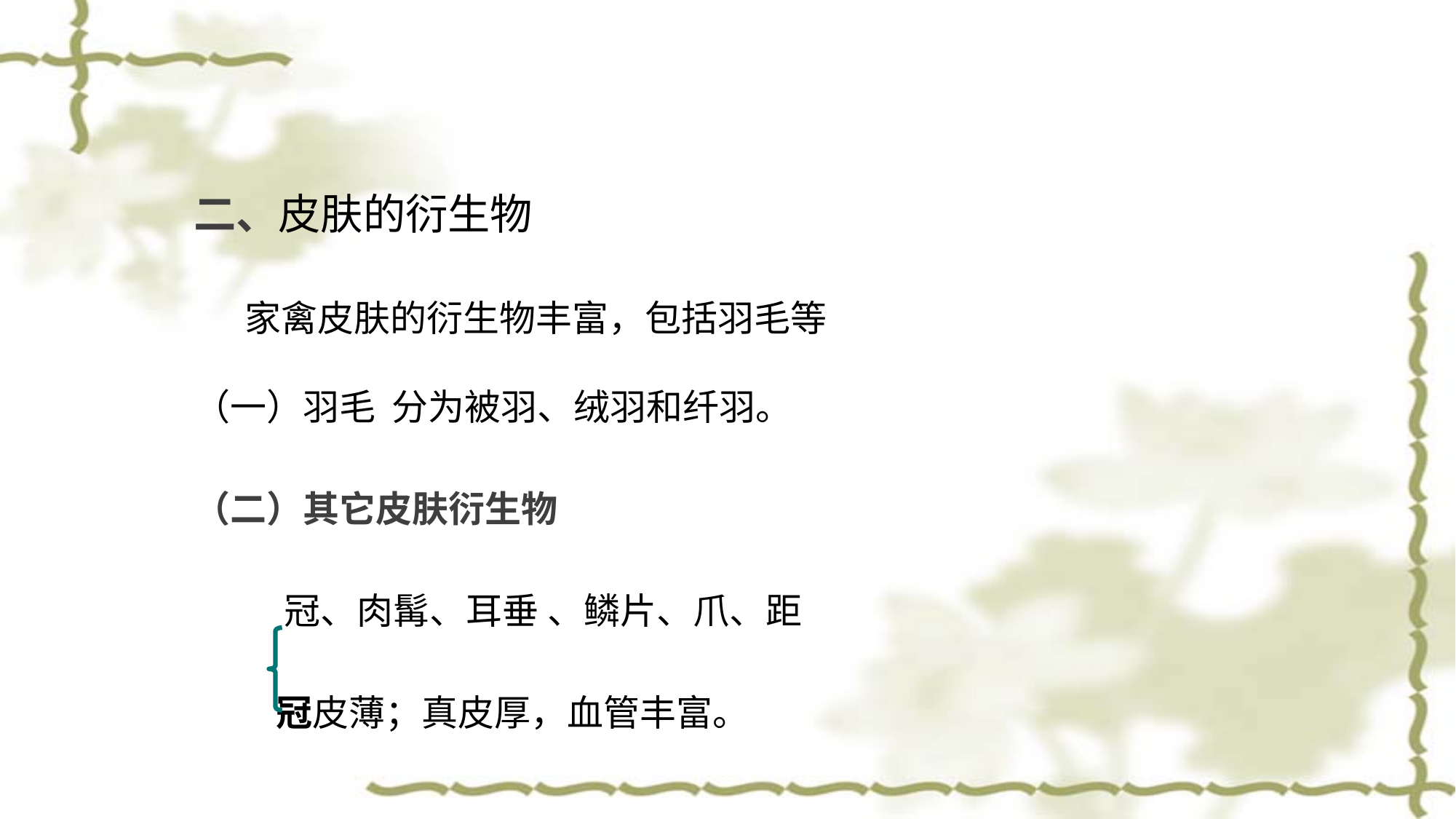

二、皮肤的衍生物

     家禽皮肤的衍生物丰富，包括羽毛等

（一）羽毛  分为被羽、绒羽和纤羽。

（二）其它皮肤衍生物

          冠、肉髯、耳垂 、鳞片、爪、距

         冠皮薄；真皮厚，血管丰富。